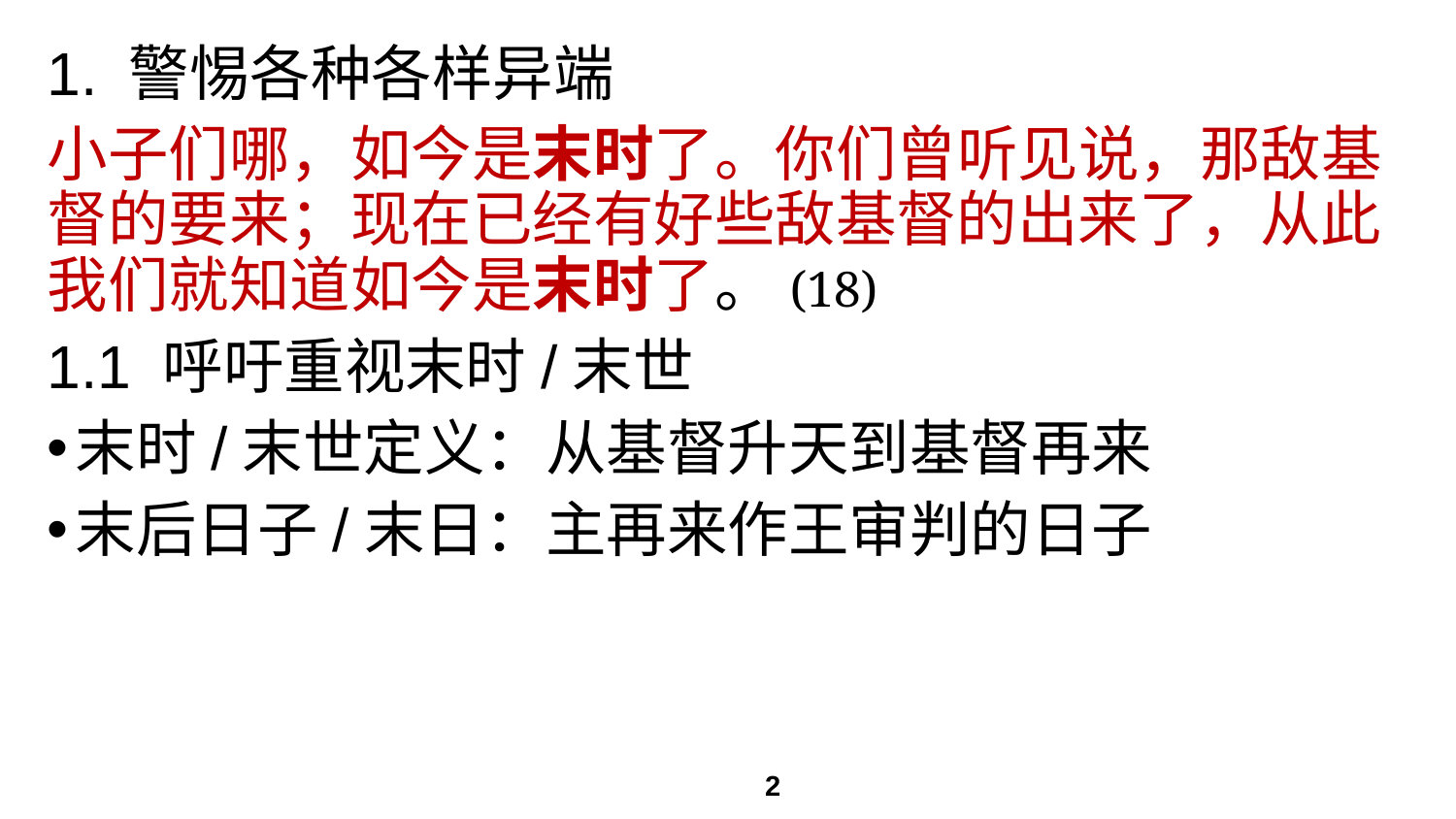

# 1. 警惕各种各样异端
小子们哪，如今是末时了。你们曾听见说，那敌基督的要来；现在已经有好些敌基督的出来了，从此我们就知道如今是末时了。(18)
1.1 呼吁重视末时/末世
末时/末世定义：从基督升天到基督再来
末后日子/末日：主再来作王审判的日子

2